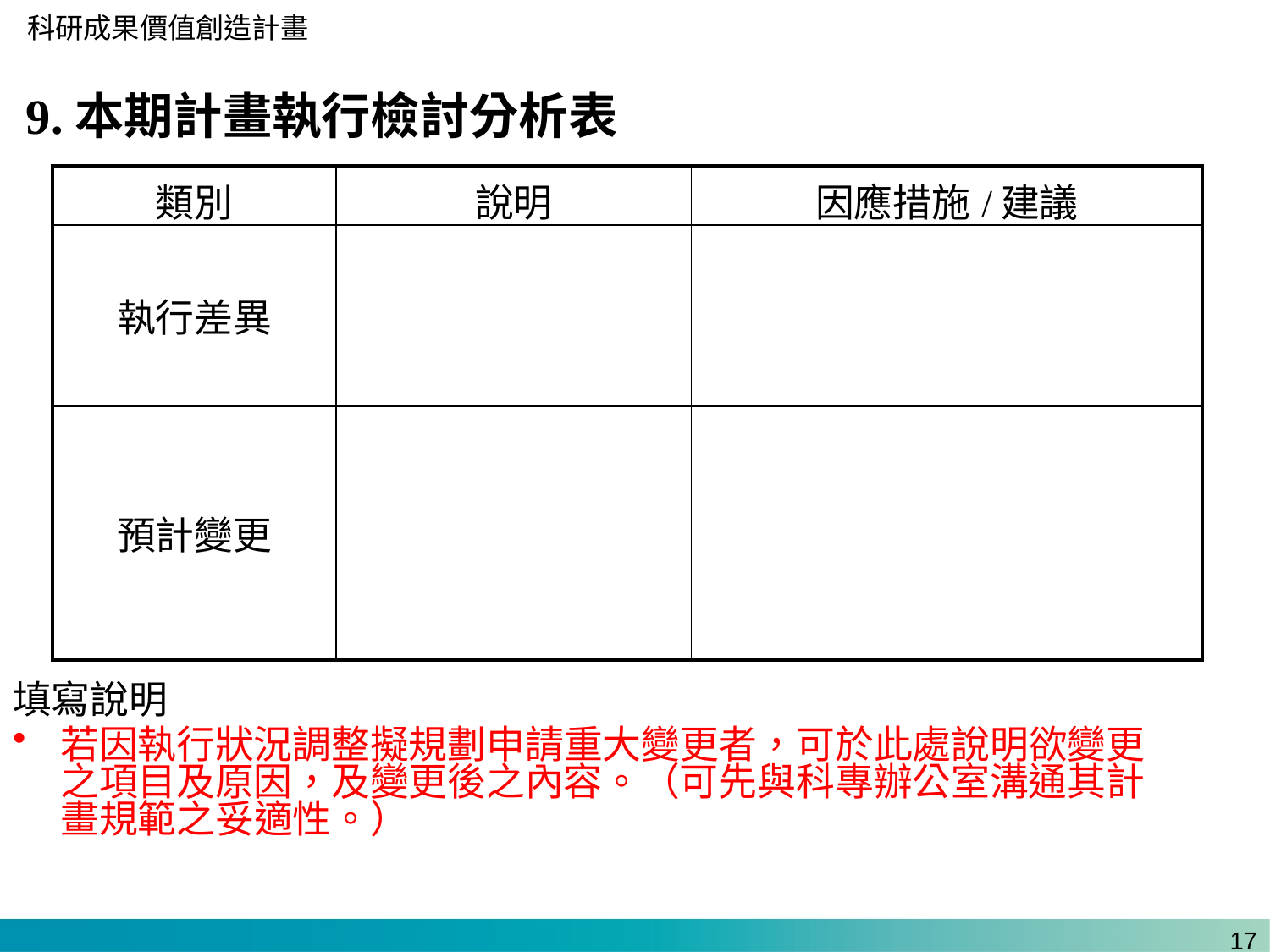

9.本期計畫執行檢討分析表
| 類別 | 說明 | 因應措施/建議 |
| --- | --- | --- |
| 執行差異 |  |  |
| 預計變更 |  |  |

填寫說明
若因執行狀況調整擬規劃申請重大變更者，可於此處說明欲變更之項目及原因，及變更後之內容。（可先與科專辦公室溝通其計畫規範之妥適性。）
17